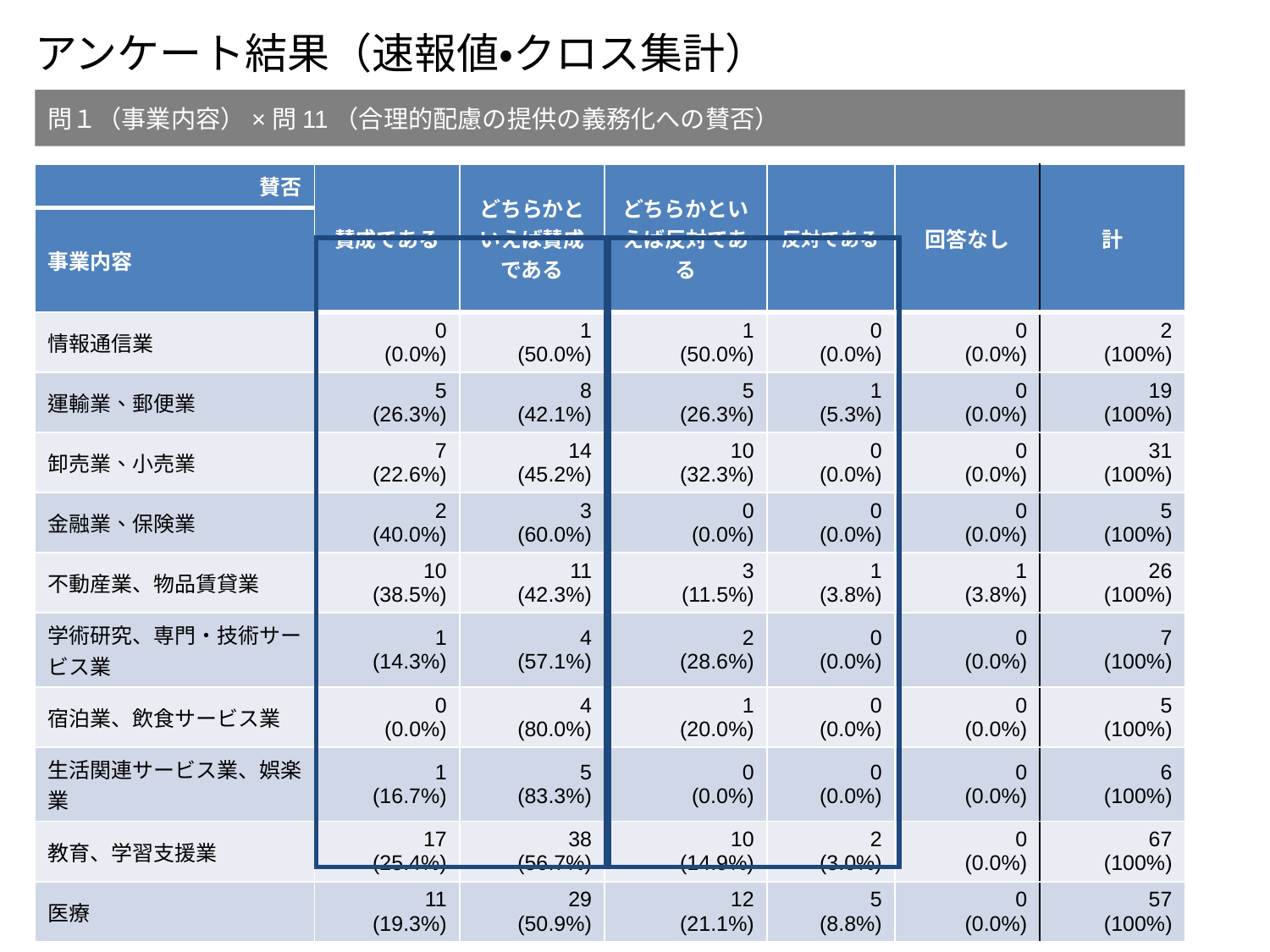

アンケート結果（速報値・クロス集計）

問１（事業内容）×問11（合理的配慮の提供の義務化への賛否）
| 賛否 | 賛成である | どちらかといえば賛成である | どちらかといえば反対である | 反対である | 回答なし | 計 |
| --- | --- | --- | --- | --- | --- | --- |
| 事業内容 |  |  |  |  |  |  |
| 情報通信業 | 0 (0.0%) | 1 (50.0%) | 1 (50.0%) | 0 (0.0%) | 0 (0.0%) | 2 (100%) |
| 運輸業、郵便業 | 5 (26.3%) | 8 (42.1%) | 5 (26.3%) | 1 (5.3%) | 0 (0.0%) | 19 (100%) |
| 卸売業、小売業 | 7 (22.6%) | 14 (45.2%) | 10 (32.3%) | 0 (0.0%) | 0 (0.0%) | 31 (100%) |
| 金融業、保険業 | 2 (40.0%) | 3 (60.0%) | 0 (0.0%) | 0 (0.0%) | 0 (0.0%) | 5 (100%) |
| 不動産業、物品賃貸業 | 10 (38.5%) | 11 (42.3%) | 3 (11.5%) | 1 (3.8%) | 1 (3.8%) | 26 (100%) |
| 学術研究、専門・技術サービス業 | 1 (14.3%) | 4 (57.1%) | 2 (28.6%) | 0 (0.0%) | 0 (0.0%) | 7 (100%) |
| 宿泊業、飲食サービス業 | 0 (0.0%) | 4 (80.0%) | 1 (20.0%) | 0 (0.0%) | 0 (0.0%) | 5 (100%) |
| 生活関連サービス業、娯楽業 | 1 (16.7%) | 5 (83.3%) | 0 (0.0%) | 0 (0.0%) | 0 (0.0%) | 6 (100%) |
| 教育、学習支援業 | 17 (25.4%) | 38 (56.7%) | 10 (14.9%) | 2 (3.0%) | 0 (0.0%) | 67 (100%) |
| 医療 | 11 (19.3%) | 29 (50.9%) | 12 (21.1%) | 5 (8.8%) | 0 (0.0%) | 57 (100%) |
|  |
| --- |
|  |
| --- |